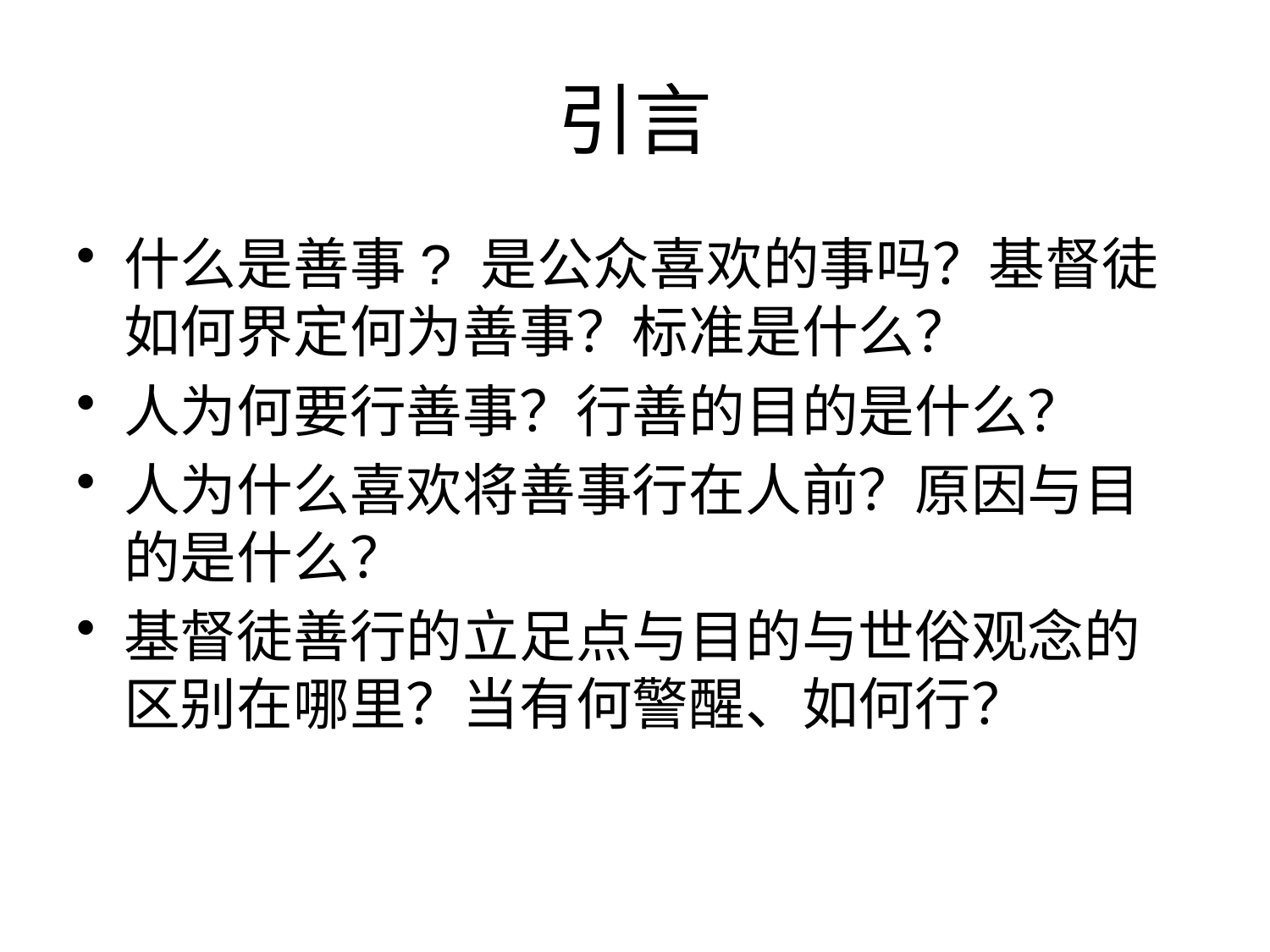

# 引言
什么是善事? 是公众喜欢的事吗？基督徒如何界定何为善事？标准是什么？
人为何要行善事？行善的目的是什么？
人为什么喜欢将善事行在人前？原因与目的是什么？
基督徒善行的立足点与目的与世俗观念的区别在哪里？当有何警醒、如何行？